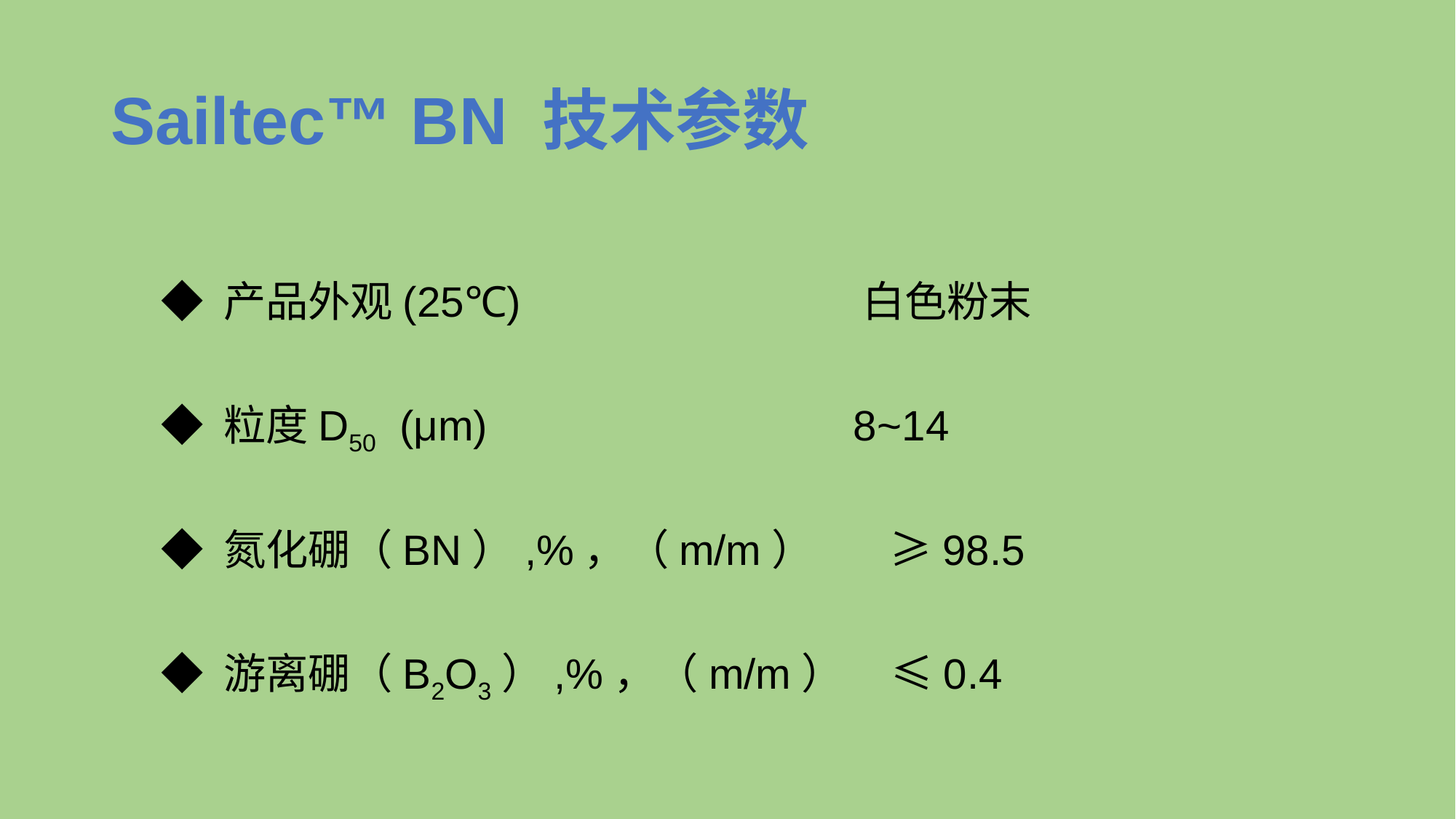

# Sailtec™ BN 技术参数
◆ 产品外观(25℃)                            白色粉末
◆ 粒度D50  (μm)                               8~14
◆ 氮化硼（BN）,%，（m/m）        ≥98.5
◆ 游离硼（B2O3）,%，（m/m）     ≤0.4